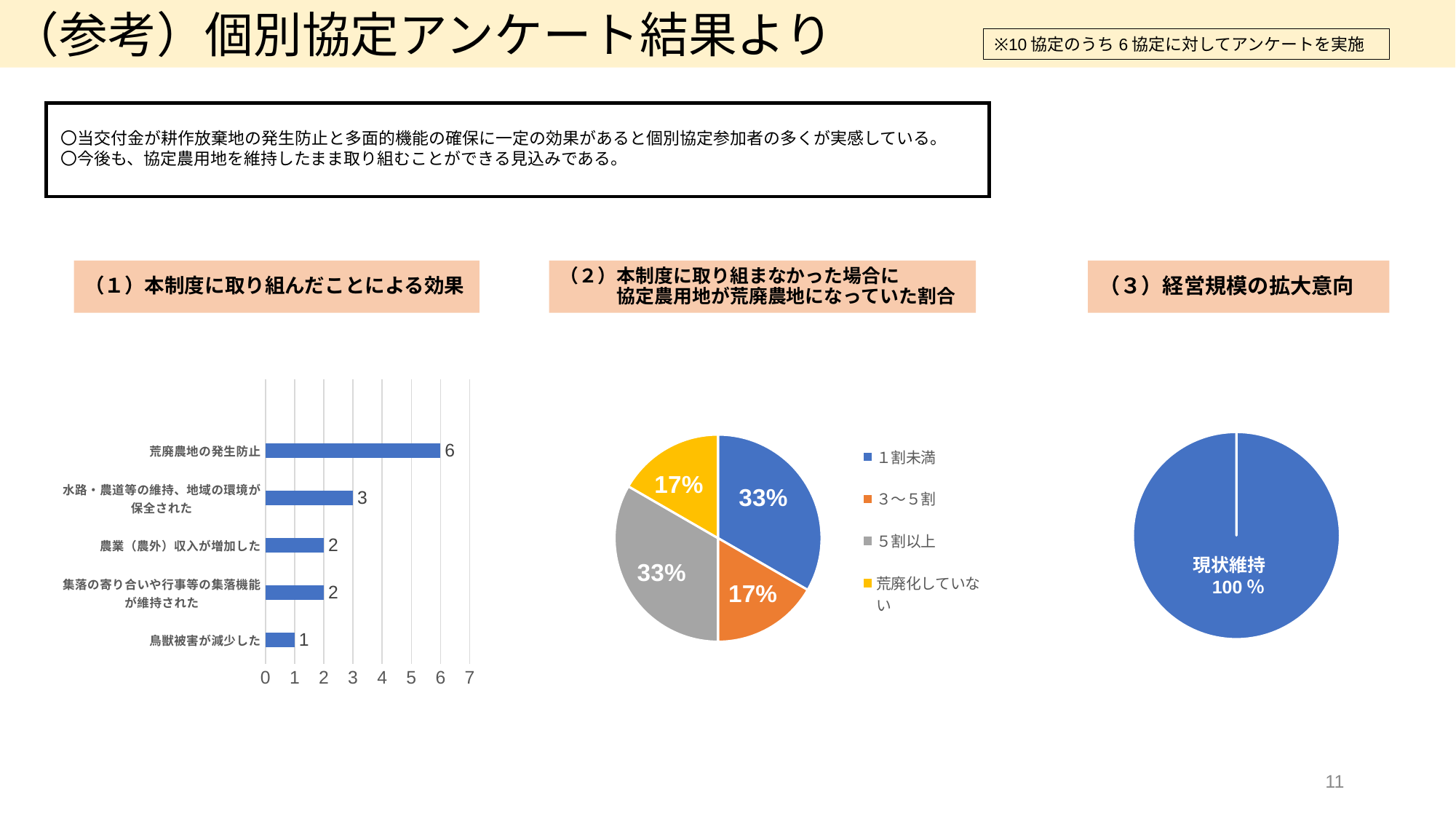

（参考）個別協定アンケート結果より
※10協定のうち6協定に対してアンケートを実施

〇当交付金が耕作放棄地の発生防止と多面的機能の確保に一定の効果があると個別協定参加者の多くが実感している。
〇今後も、協定農用地を維持したまま取り組むことができる見込みである。
（１）本制度に取り組んだことによる効果
（２）本制度に取り組まなかった場合に
　　　協定農用地が荒廃農地になっていた割合
（３）経営規模の拡大意向

### Chart

| Category | 系列 1 |
|---|---|
| 鳥獣被害が減少した | 1.0 |
| 集落の寄り合いや行事等の集落機能が維持された | 2.0 |
| 農業（農外）収入が増加した | 2.0 |
| 水路・農道等の維持、地域の環境が保全された | 3.0 |
| 荒廃農地の発生防止 | 6.0 |

### Chart

| Category | 列1 |
|---|---|
| 現状維持 | 6.0 |

### Chart

| Category | 列1 |
|---|---|
| １割未満 | 2.0 |
| ３～５割 | 1.0 |
| ５割以上 | 2.0 |
| 荒廃化していない | 1.0 |
現状維持
100％
11